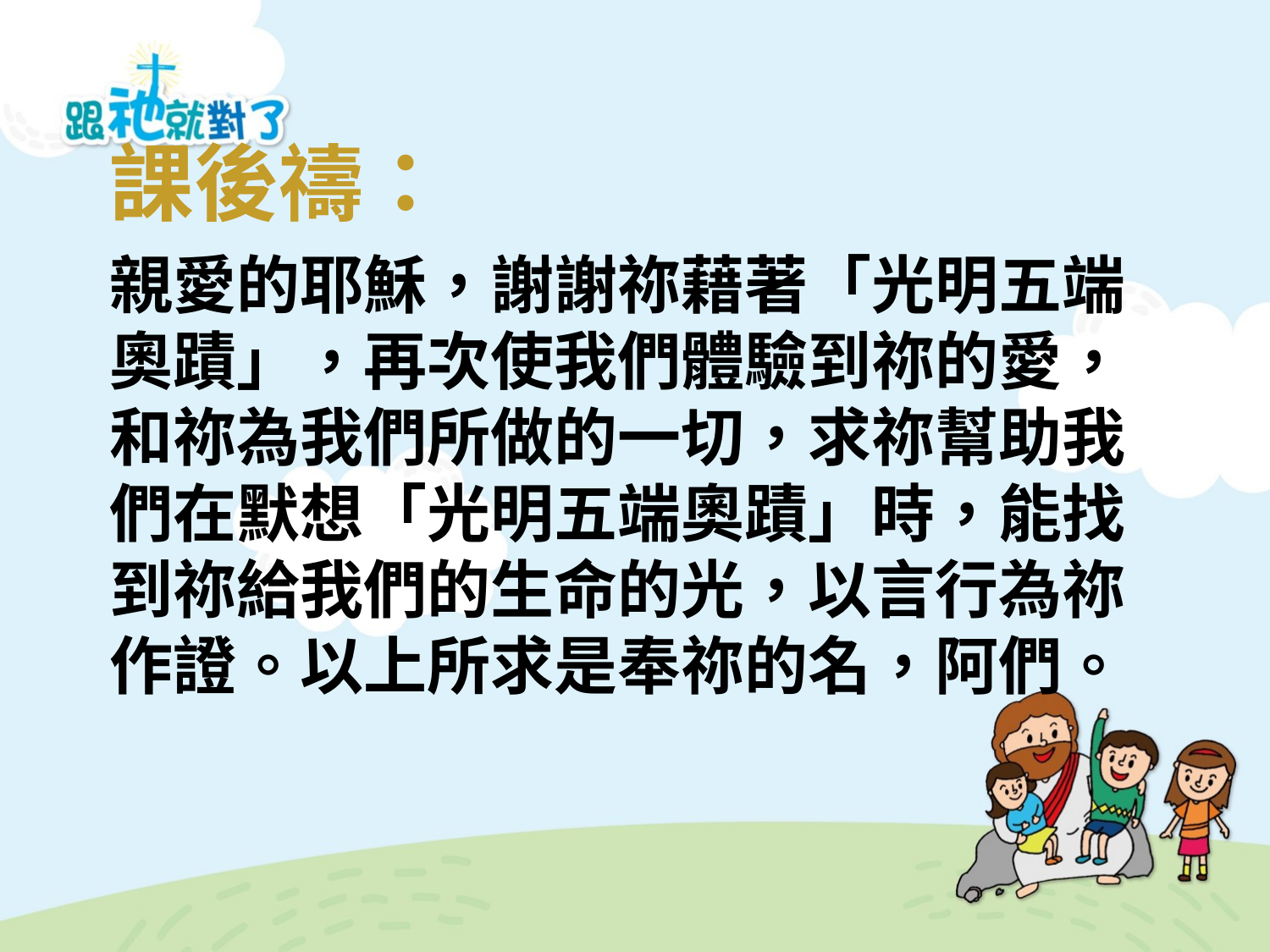

課後禱：
親愛的耶穌，謝謝祢藉著「光明五端奧蹟」，再次使我們體驗到祢的愛，和祢為我們所做的一切，求祢幫助我們在默想「光明五端奧蹟」時，能找到祢給我們的生命的光，以言行為祢作證。以上所求是奉祢的名，阿們。